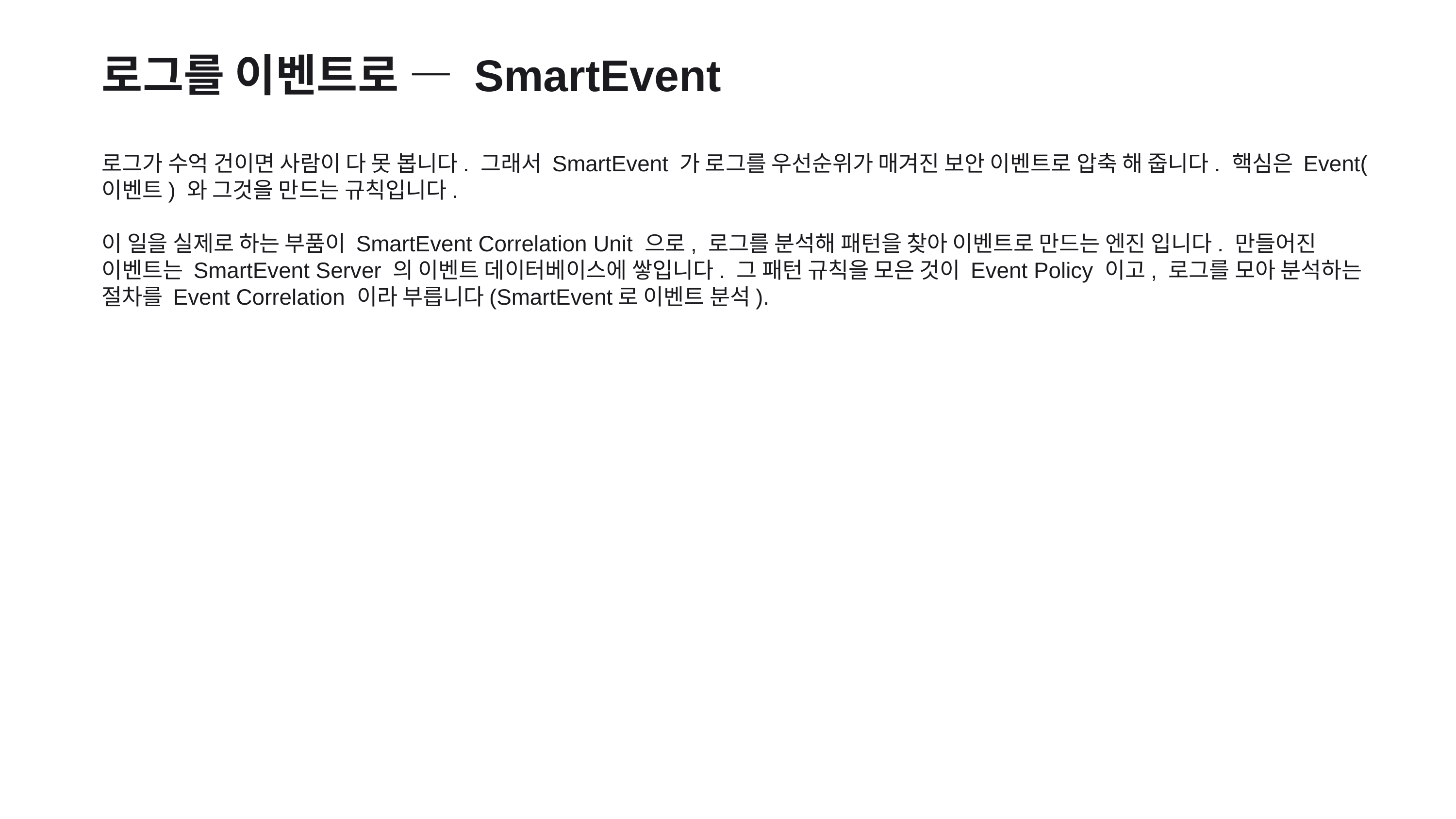

로그를 이벤트로 — SmartEvent
로그가 수억 건이면 사람이 다 못 봅니다. 그래서 SmartEvent 가 로그를 우선순위가 매겨진 보안 이벤트로 압축 해 줍니다. 핵심은 Event(이벤트) 와 그것을 만드는 규칙입니다.

이 일을 실제로 하는 부품이 SmartEvent Correlation Unit 으로, 로그를 분석해 패턴을 찾아 이벤트로 만드는 엔진 입니다. 만들어진 이벤트는 SmartEvent Server 의 이벤트 데이터베이스에 쌓입니다. 그 패턴 규칙을 모은 것이 Event Policy 이고, 로그를 모아 분석하는 절차를 Event Correlation 이라 부릅니다(SmartEvent로 이벤트 분석).